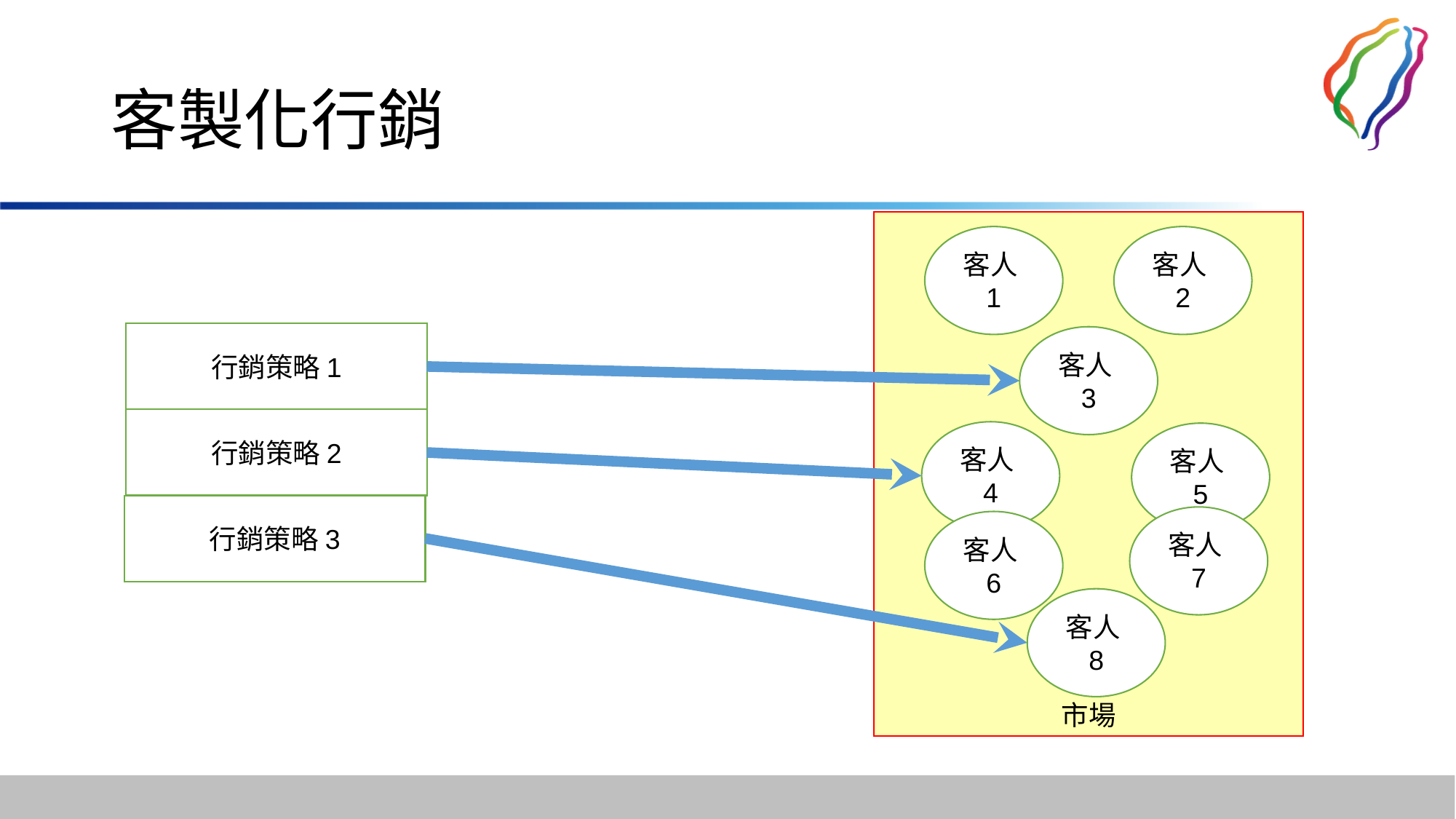

# 客製化行銷
市場
客人2
客人1
行銷策略1
客人3
行銷策略2
客人4
客人5
行銷策略3
客人7
客人6
客人8